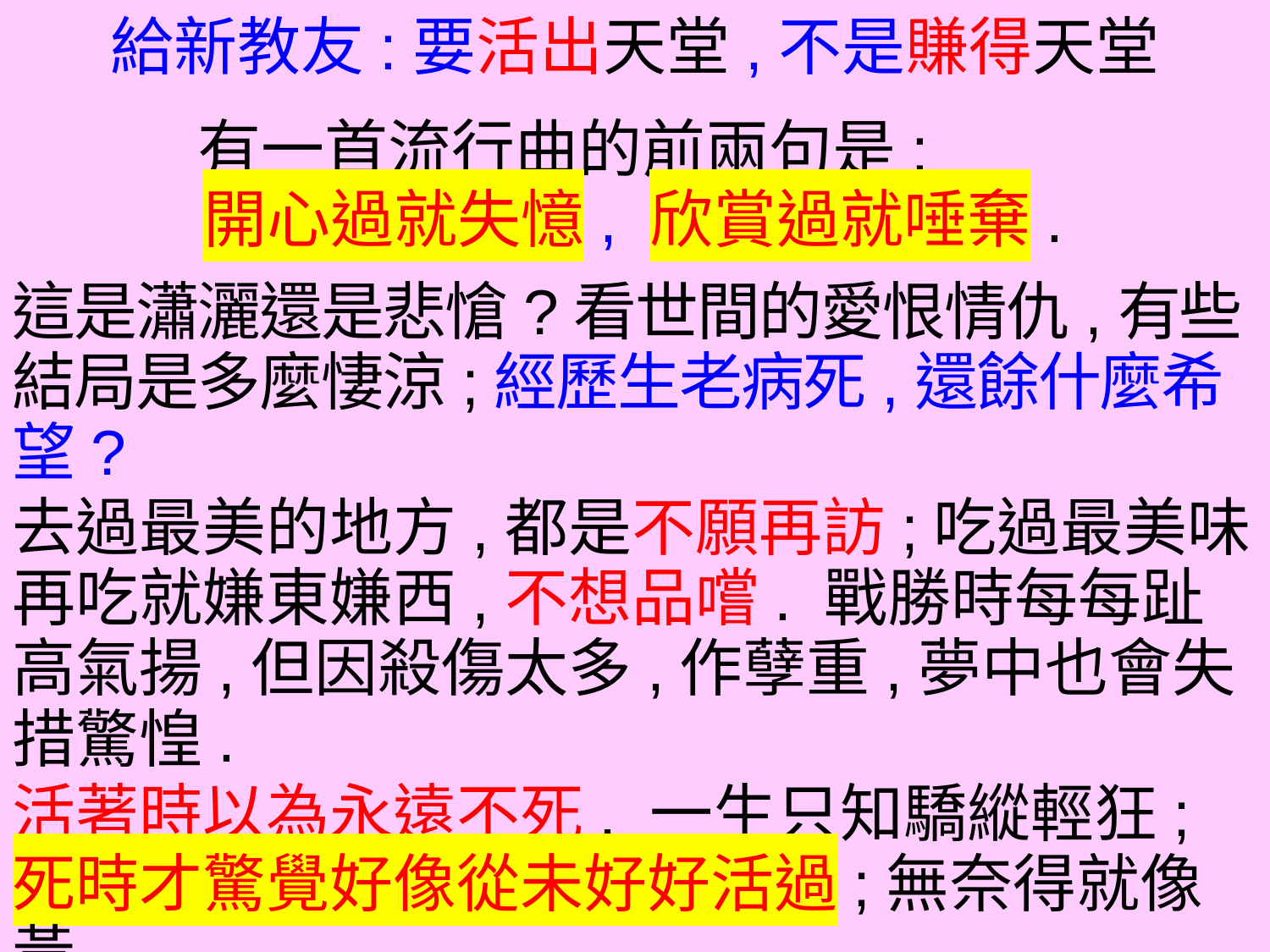

給新教友:要活出天堂,不是賺得天堂
            有一首流行曲的前兩句是:
          開心過就失憶, 欣賞過就唾棄.
這是瀟灑還是悲愴?看世間的愛恨情仇,有些結局是多麼悽涼;經歷生老病死,還餘什麼希望?
去過最美的地方,都是不願再訪;吃過最美味再吃就嫌東嫌西,不想品嚐. 戰勝時每每趾高氣揚,但因殺傷太多,作孽重,夢中也會失措驚惶.
活著時以為永遠不死, 一生只知驕縱輕狂;
死時才驚覺好像從未好好活過;無奈得就像黃
粱一夢,一夢黃粱.
縱然身光頸靚,風風火火,卻總是欠點人樣.